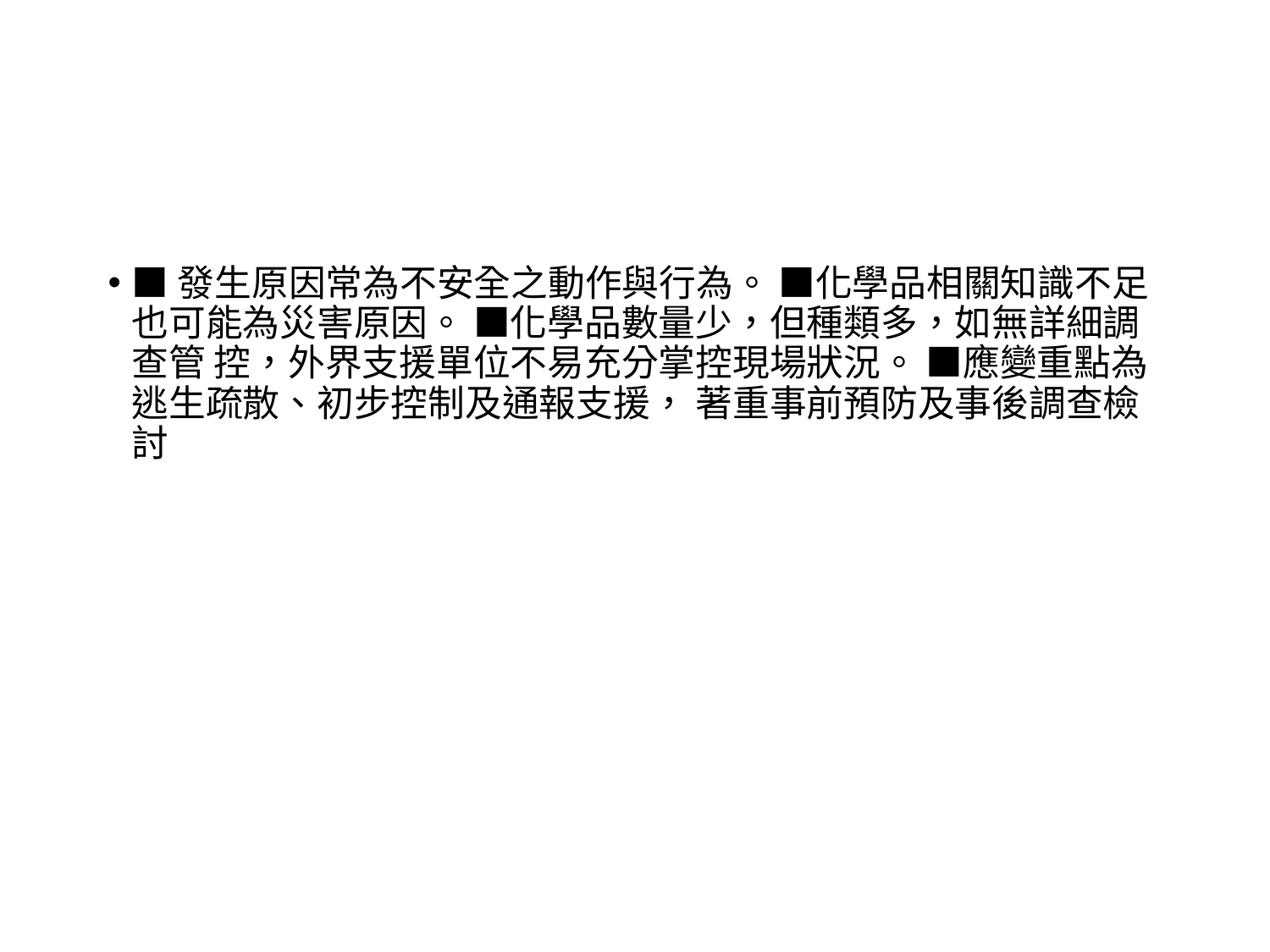

#
■發生原因常為不安全之動作與行為。 ■化學品相關知識不足也可能為災害原因。 ■化學品數量少，但種類多，如無詳細調查管 控，外界支援單位不易充分掌控現場狀況。 ■應變重點為逃生疏散、初步控制及通報支援， 著重事前預防及事後調查檢討